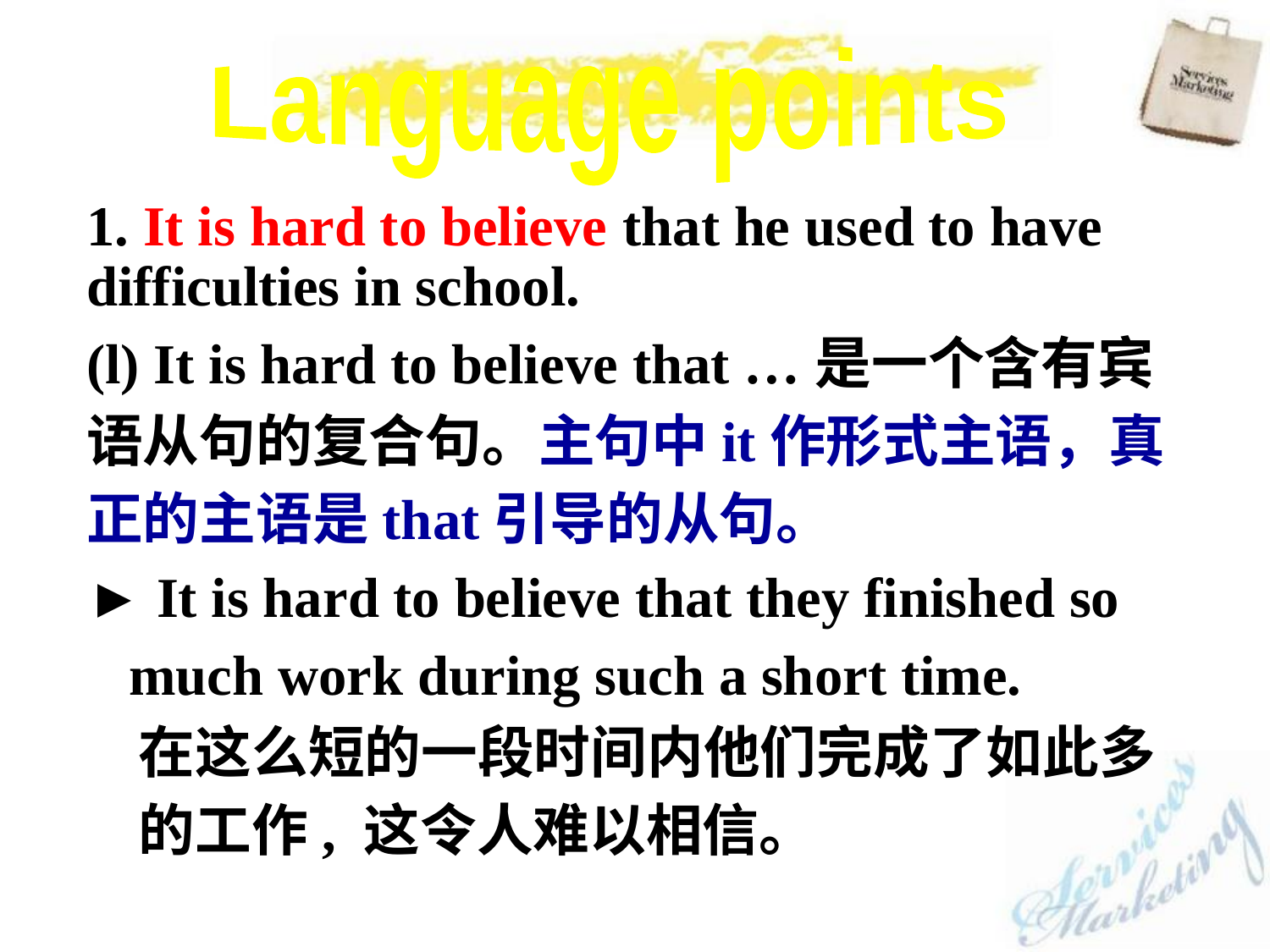

Language points
1. It is hard to believe that he used to have difficulties in school.
(l) It is hard to believe that …是一个含有宾
语从句的复合句。主句中it作形式主语，真
正的主语是that引导的从句。
► It is hard to believe that they finished so
   much work during such a short time.
   在这么短的一段时间内他们完成了如此多
   的工作, 这令人难以相信。